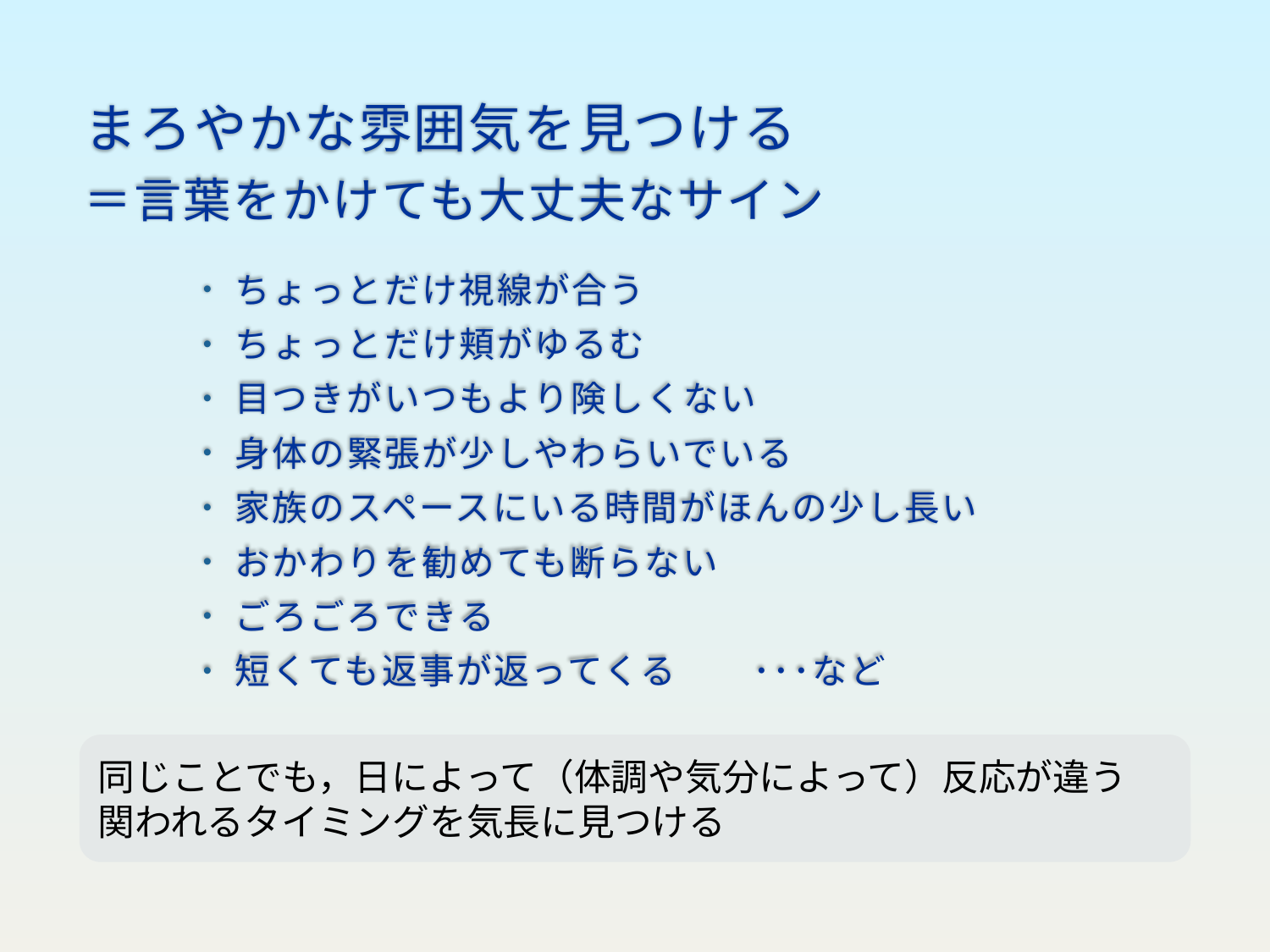

# まろやかな雰囲気を見つける ＝言葉をかけても大丈夫なサイン
ちょっとだけ視線が合う
ちょっとだけ頬がゆるむ
目つきがいつもより険しくない
身体の緊張が少しやわらいでいる
家族のスペースにいる時間がほんの少し長い
おかわりを勧めても断らない
ごろごろできる
短くても返事が返ってくる　　･･･など
同じことでも，日によって（体調や気分によって）反応が違う
関われるタイミングを気長に見つける